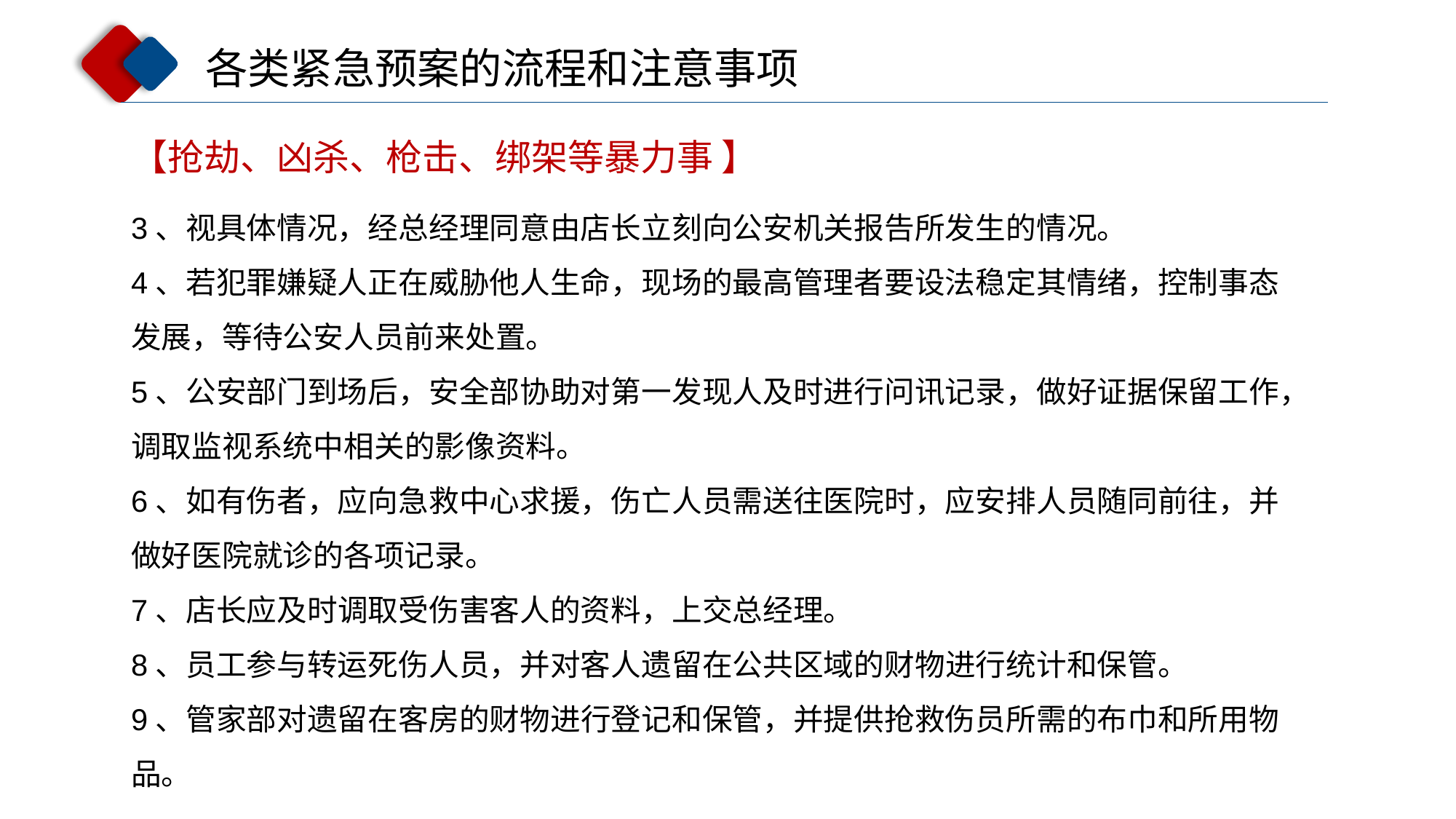

各类紧急预案的流程和注意事项
【抢劫、凶杀、枪击、绑架等暴力事 】
3、视具体情况，经总经理同意由店长立刻向公安机关报告所发生的情况。
4、若犯罪嫌疑人正在威胁他人生命，现场的最高管理者要设法稳定其情绪，控制事态发展，等待公安人员前来处置。
5、公安部门到场后，安全部协助对第一发现人及时进行问讯记录，做好证据保留工作，调取监视系统中相关的影像资料。
6、如有伤者，应向急救中心求援，伤亡人员需送往医院时，应安排人员随同前往，并做好医院就诊的各项记录。
7、店长应及时调取受伤害客人的资料，上交总经理。
8、员工参与转运死伤人员，并对客人遗留在公共区域的财物进行统计和保管。
9、管家部对遗留在客房的财物进行登记和保管，并提供抢救伤员所需的布巾和所用物品。